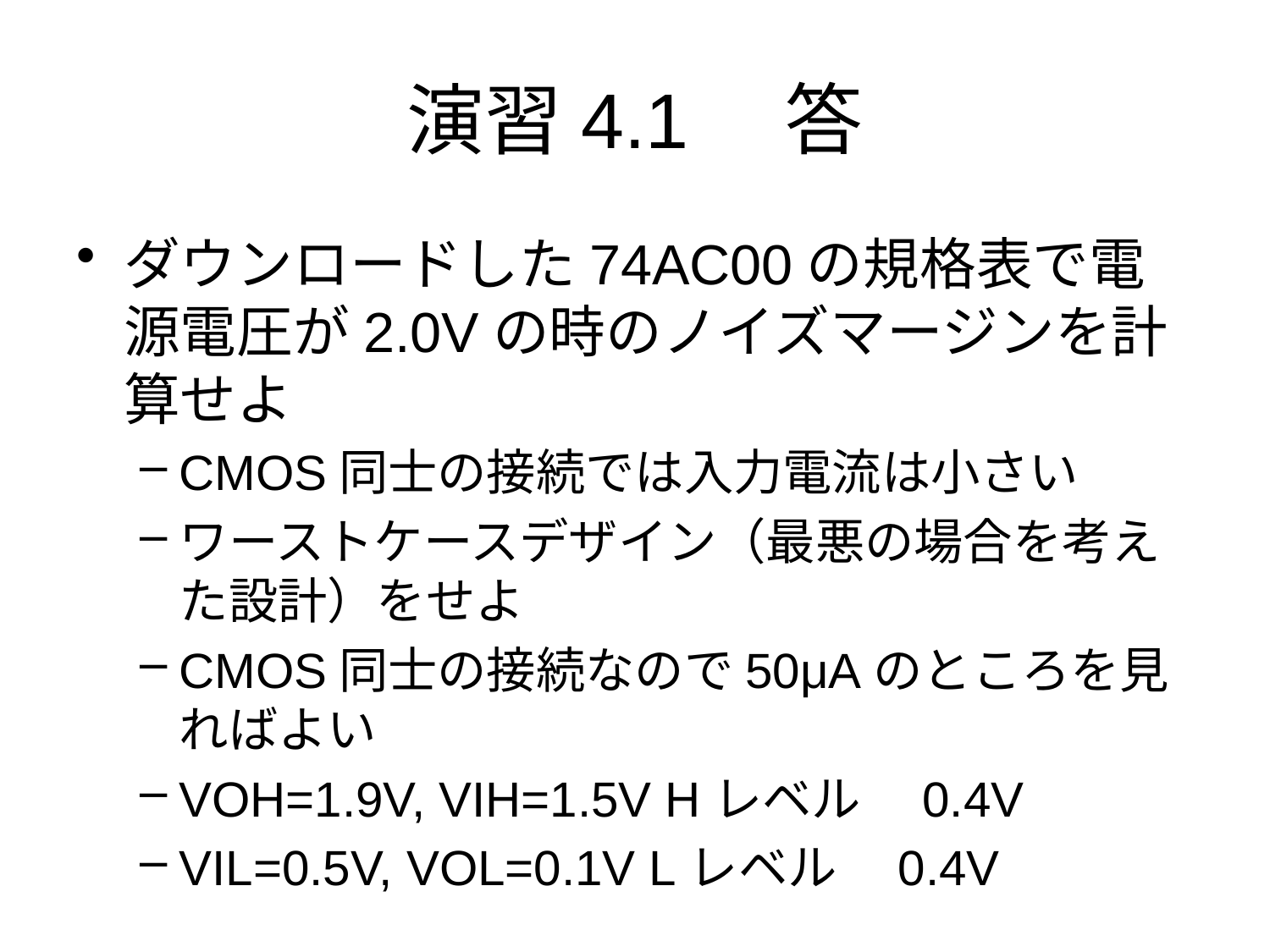

# 演習4.1　答
ダウンロードした74AC00の規格表で電源電圧が2.0Vの時のノイズマージンを計算せよ
CMOS同士の接続では入力電流は小さい
ワーストケースデザイン（最悪の場合を考えた設計）をせよ
CMOS同士の接続なので50μAのところを見ればよい
VOH=1.9V, VIH=1.5V Hレベル　0.4V
VIL=0.5V, VOL=0.1V Lレベル　0.4V